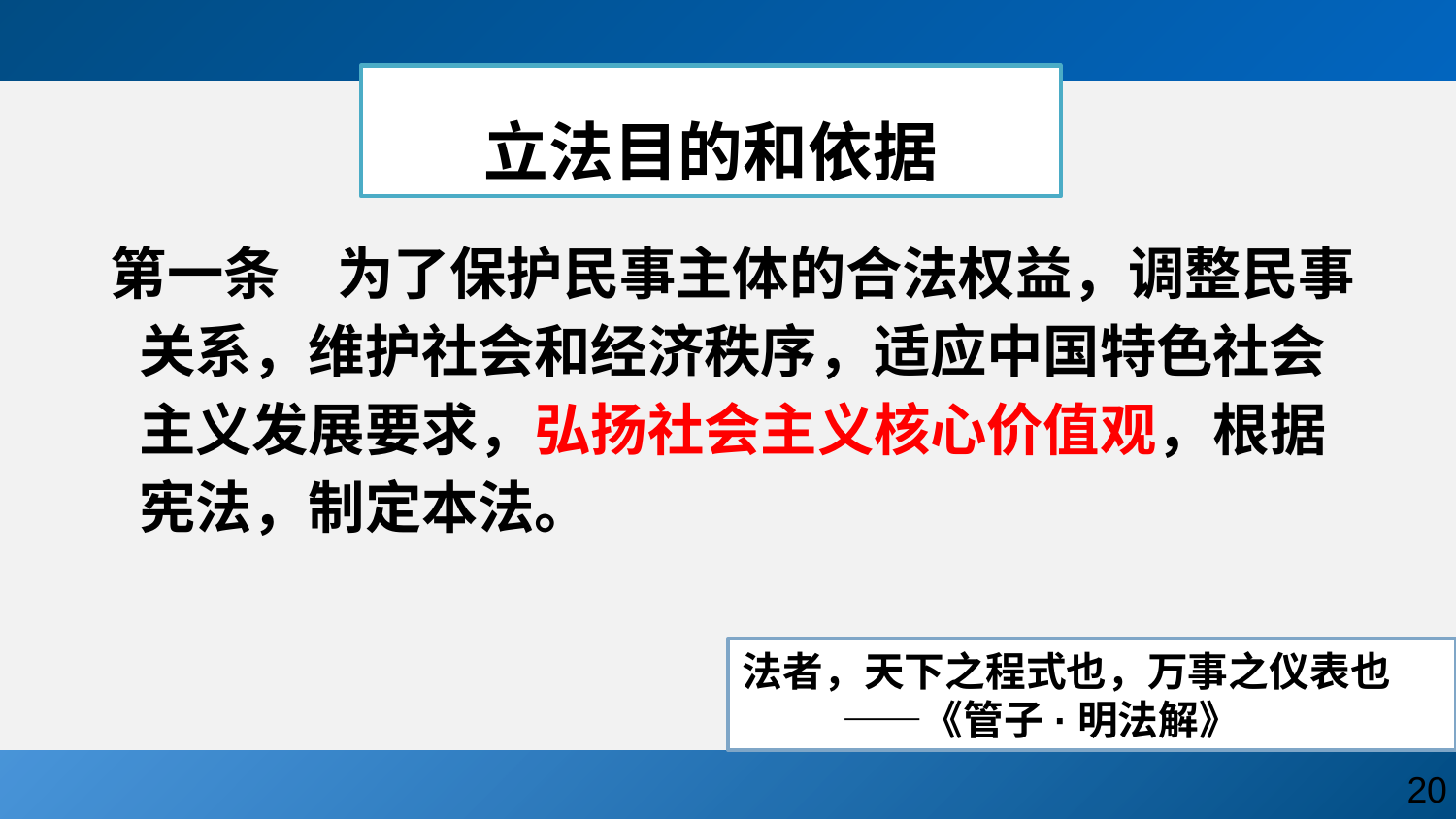

立法目的和依据
   第一条  为了保护民事主体的合法权益，调整民事关系，维护社会和经济秩序，适应中国特色社会主义发展要求，弘扬社会主义核心价值观，根据宪法，制定本法。

法者，天下之程式也，万事之仪表也
　　  ——《管子·明法解》
20